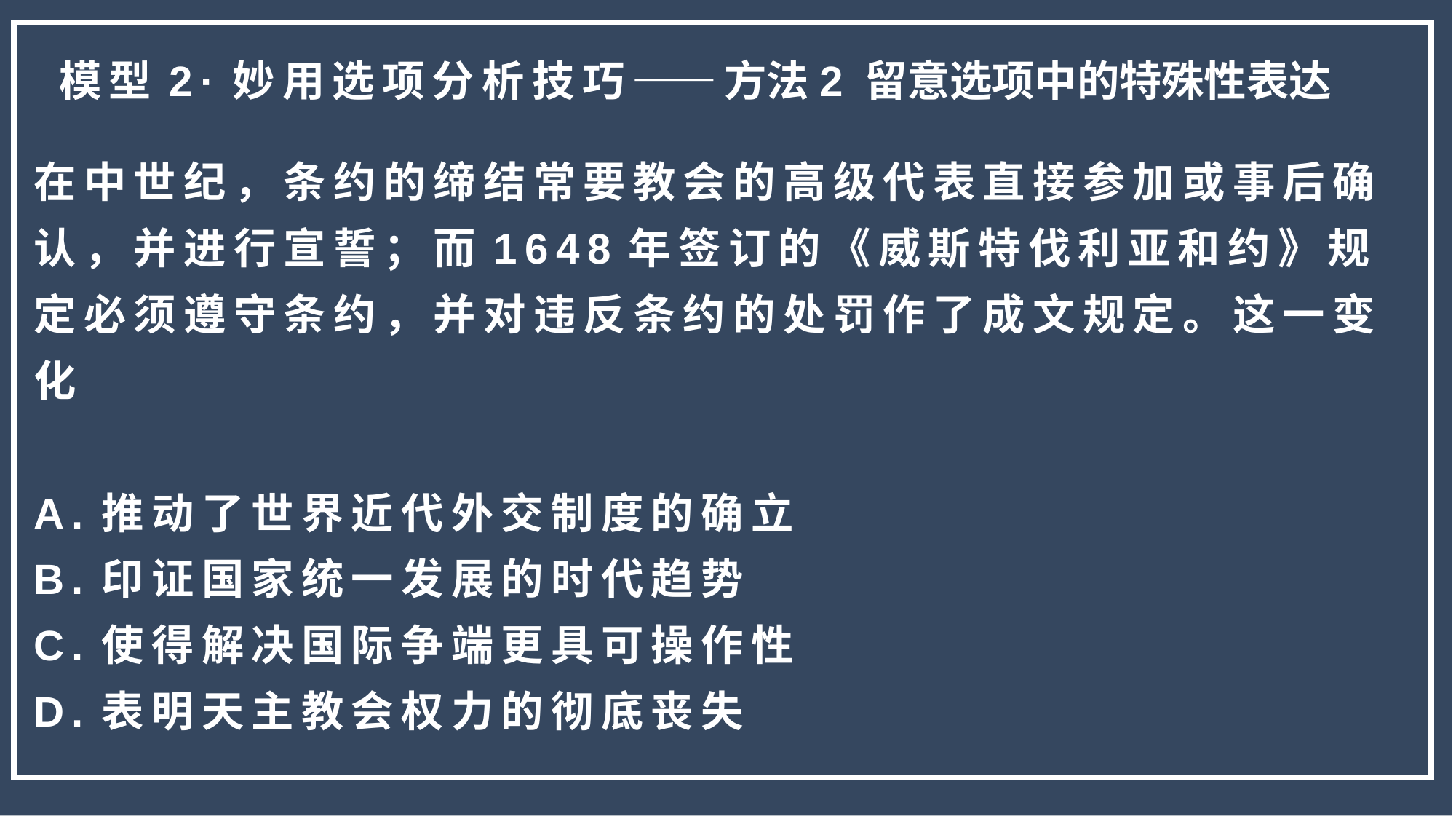

模型2·妙用选项分析技巧——方法2 留意选项中的特殊性表达
在中世纪，条约的缔结常要教会的高级代表直接参加或事后确认，并进行宣誓；而1648年签订的《威斯特伐利亚和约》规定必须遵守条约，并对违反条约的处罚作了成文规定。这一变化

A.推动了世界近代外交制度的确立
B.印证国家统一发展的时代趋势
C.使得解决国际争端更具可操作性
D.表明天主教会权力的彻底丧失